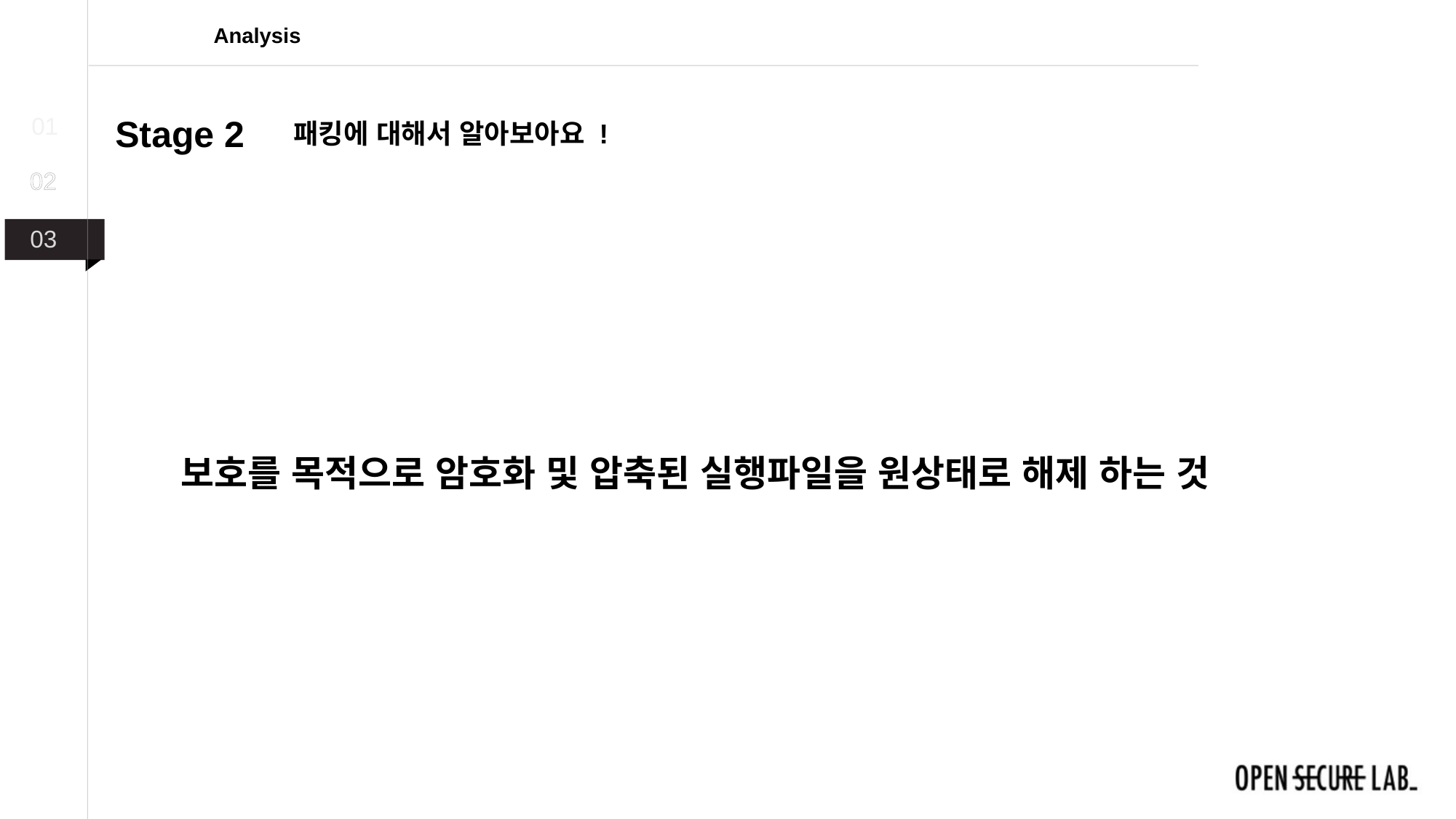

Analysis
01
Stage 2
패킹에 대해서 알아보아요 !
02
03

보호를 목적으로 암호화 및 압축된 실행파일을 원상태로 해제 하는 것